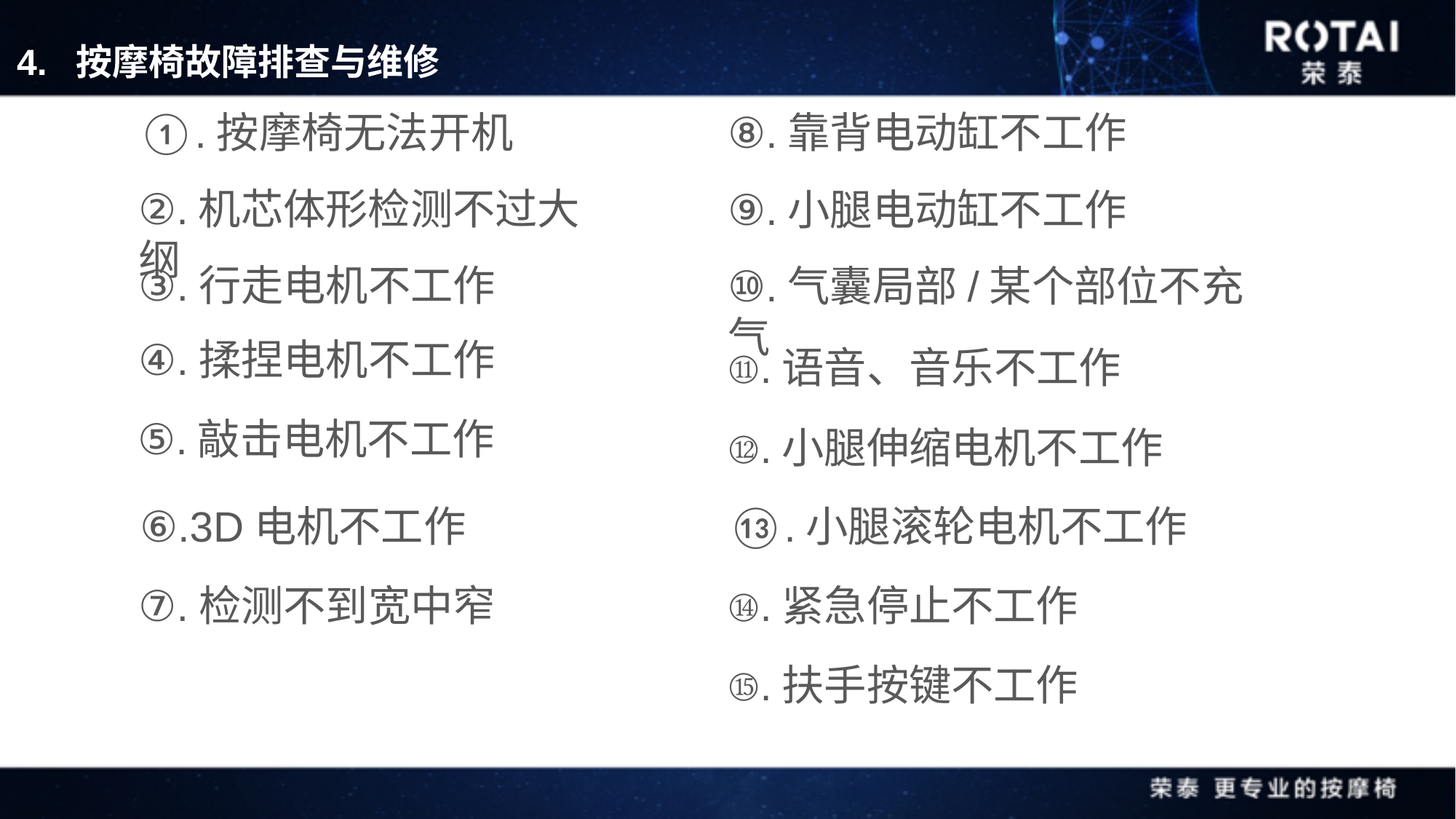

4.  按摩椅故障排查与维修
①.按摩椅无法开机
⑧.靠背电动缸不工作
②.机芯体形检测不过大纲
⑨.小腿电动缸不工作
③.行走电机不工作
⑩.气囊局部/某个部位不充气
④.揉捏电机不工作

⑪.语音、音乐不工作
⑤.敲击电机不工作
⑫.小腿伸缩电机不工作
⑥.3D电机不工作
⑬.小腿滚轮电机不工作

⑦.检测不到宽中窄
⑭.紧急停止不工作

⑮.扶手按键不工作